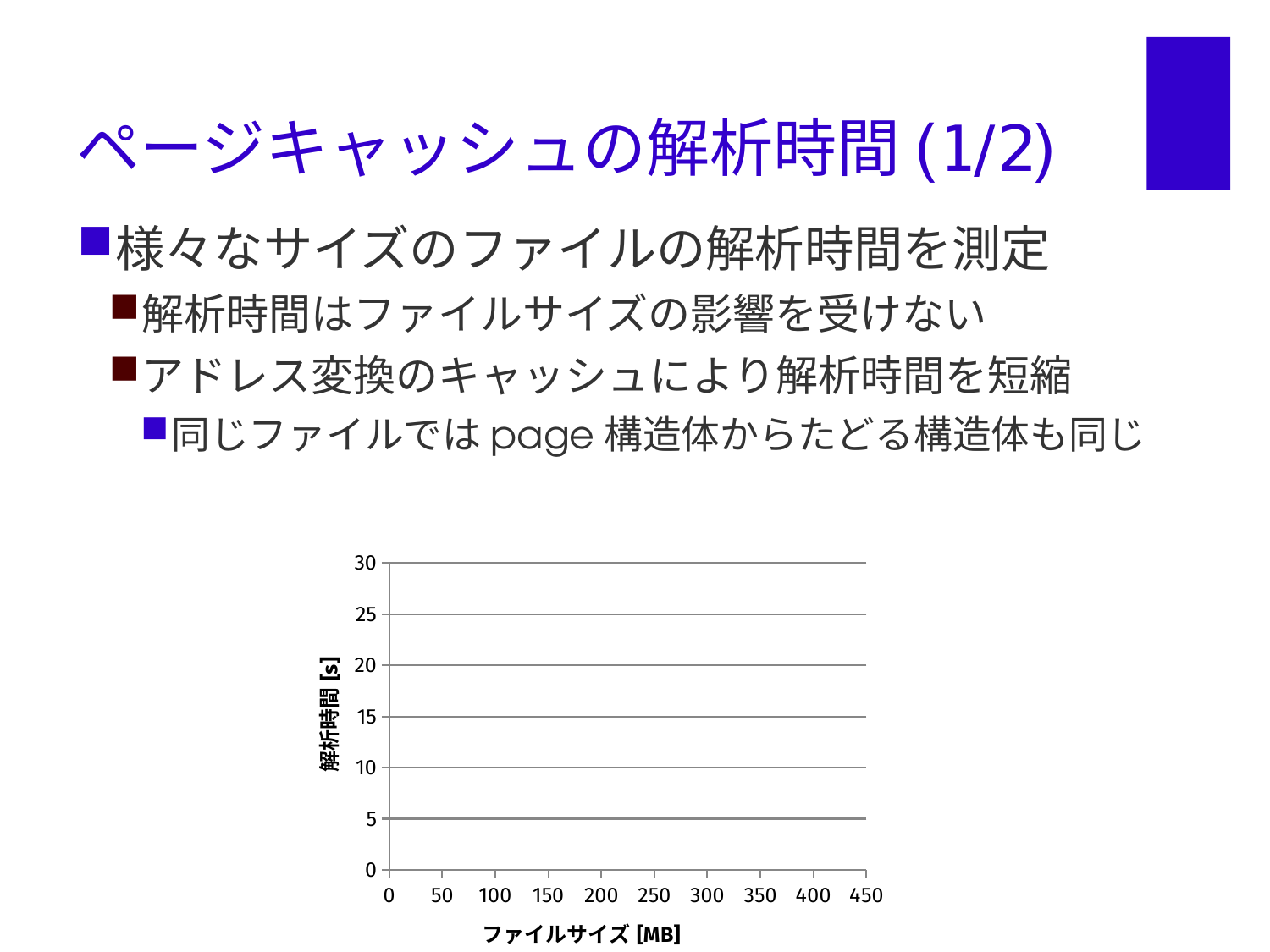

# ページキャッシュの解析時間(1/2)
様々なサイズのファイルの解析時間を測定
解析時間はファイルサイズの影響を受けない
アドレス変換のキャッシュにより解析時間を短縮
同じファイルではpage構造体からたどる構造体も同じ

### Chart

| Category |  |
|---|---|